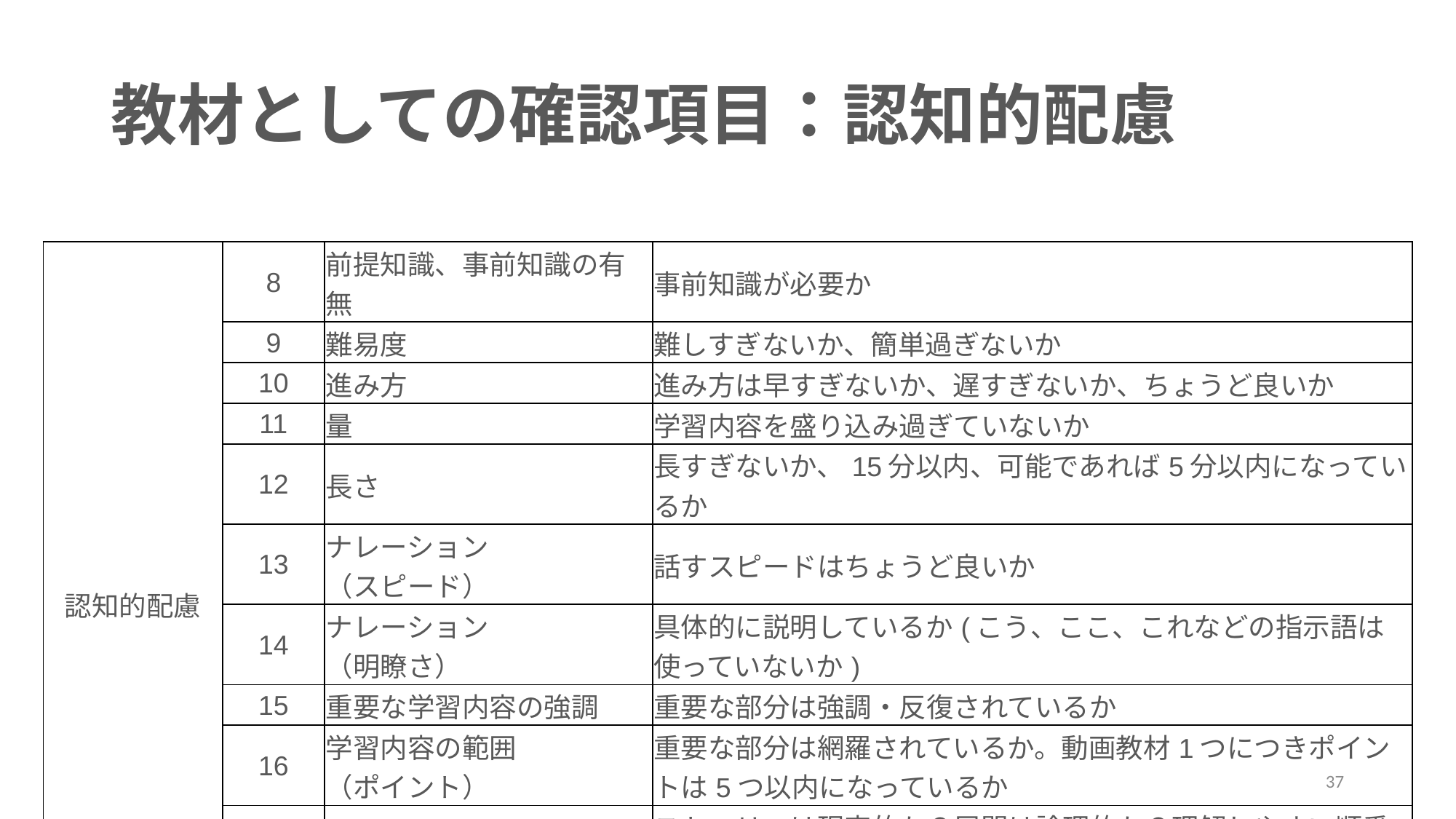

# 教材としての確認項目：認知的配慮
| 認知的配慮 | 8 | 前提知識、事前知識の有無 | 事前知識が必要か |
| --- | --- | --- | --- |
|  | 9 | 難易度 | 難しすぎないか、簡単過ぎないか |
|  | 10 | 進み方 | 進み方は早すぎないか、遅すぎないか、ちょうど良いか |
|  | 11 | 量 | 学習内容を盛り込み過ぎていないか |
|  | 12 | 長さ | 長すぎないか、15分以内、可能であれば5分以内になっているか |
|  | 13 | ナレーション （スピード） | 話すスピードはちょうど良いか |
|  | 14 | ナレーション （明瞭さ） | 具体的に説明しているか(こう、ここ、これなどの指示語は使っていないか) |
|  | 15 | 重要な学習内容の強調 | 重要な部分は強調・反復されているか |
|  | 16 | 学習内容の範囲 （ポイント） | 重要な部分は網羅されているか。動画教材1つにつきポイントは5つ以内になっているか |
|  | 17 | 構成 | ストーリーは現実的か？展開は論理的か？理解しやすい順番で情報を提供しているか |
|  | 18 | 素材、メディアの組み合わせ | 素材、メディアの組み合わせは学習を助けているか |
37